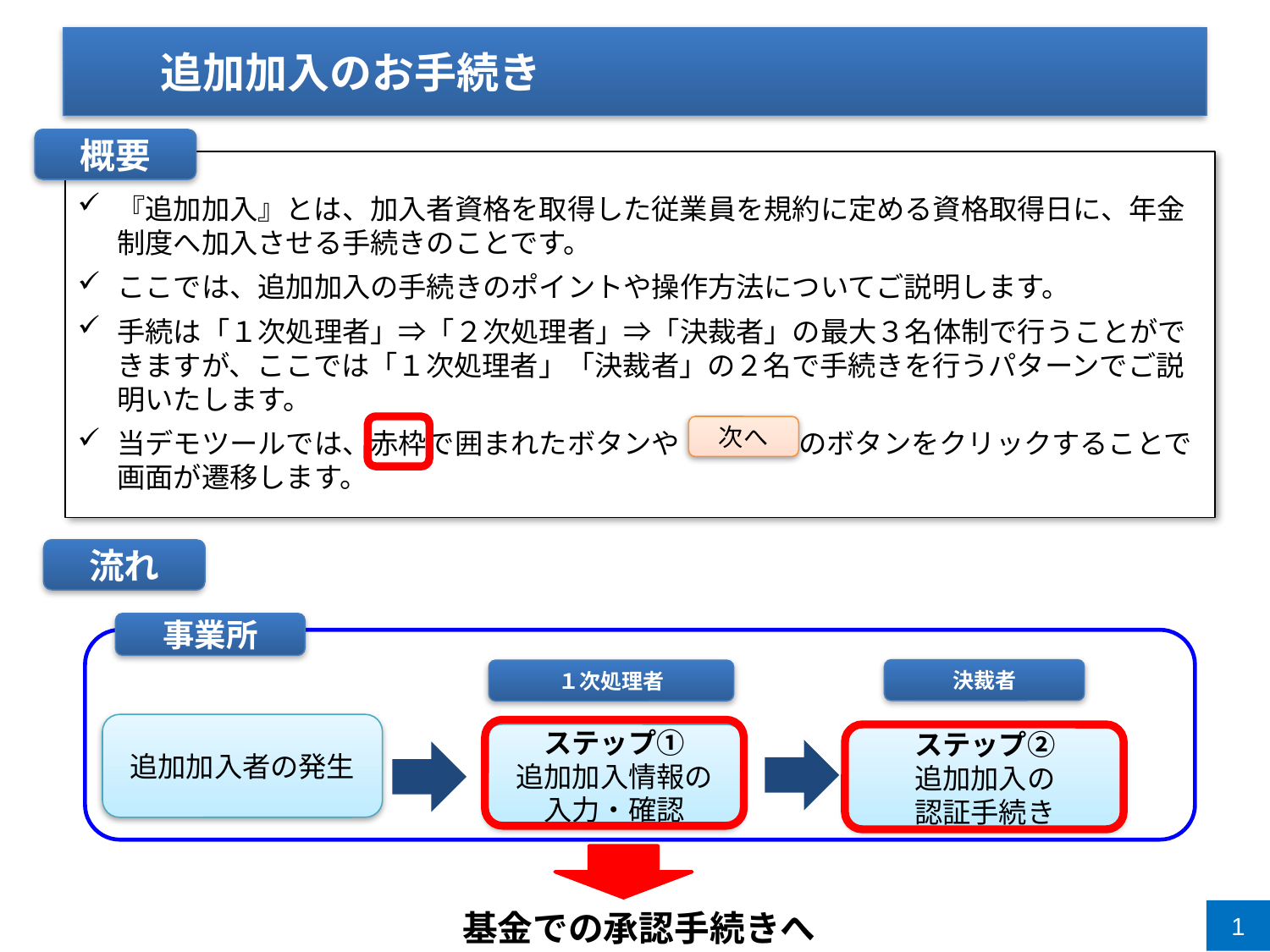

追加加入のお手続き
概要

『追加加入』とは、加入者資格を取得した従業員を規約に定める資格取得日に、年金制度へ加入させる手続きのことです。
ここでは、追加加入の手続きのポイントや操作方法についてご説明します。
手続は「１次処理者」⇒「２次処理者」⇒「決裁者」の最大３名体制で行うことができますが、ここでは「１次処理者」「決裁者」の２名で手続きを行うパターンでご説明いたします。
当デモツールでは、赤枠で囲まれたボタンや　　　　 のボタンをクリックすることで画面が遷移します。

次へ
流れ
事業所

決裁者
１次処理者
追加加入者の発生

ステップ①
追加加入情報の入力・確認

ステップ②
追加加入の
認証手続き

1
基金での承認手続きへ